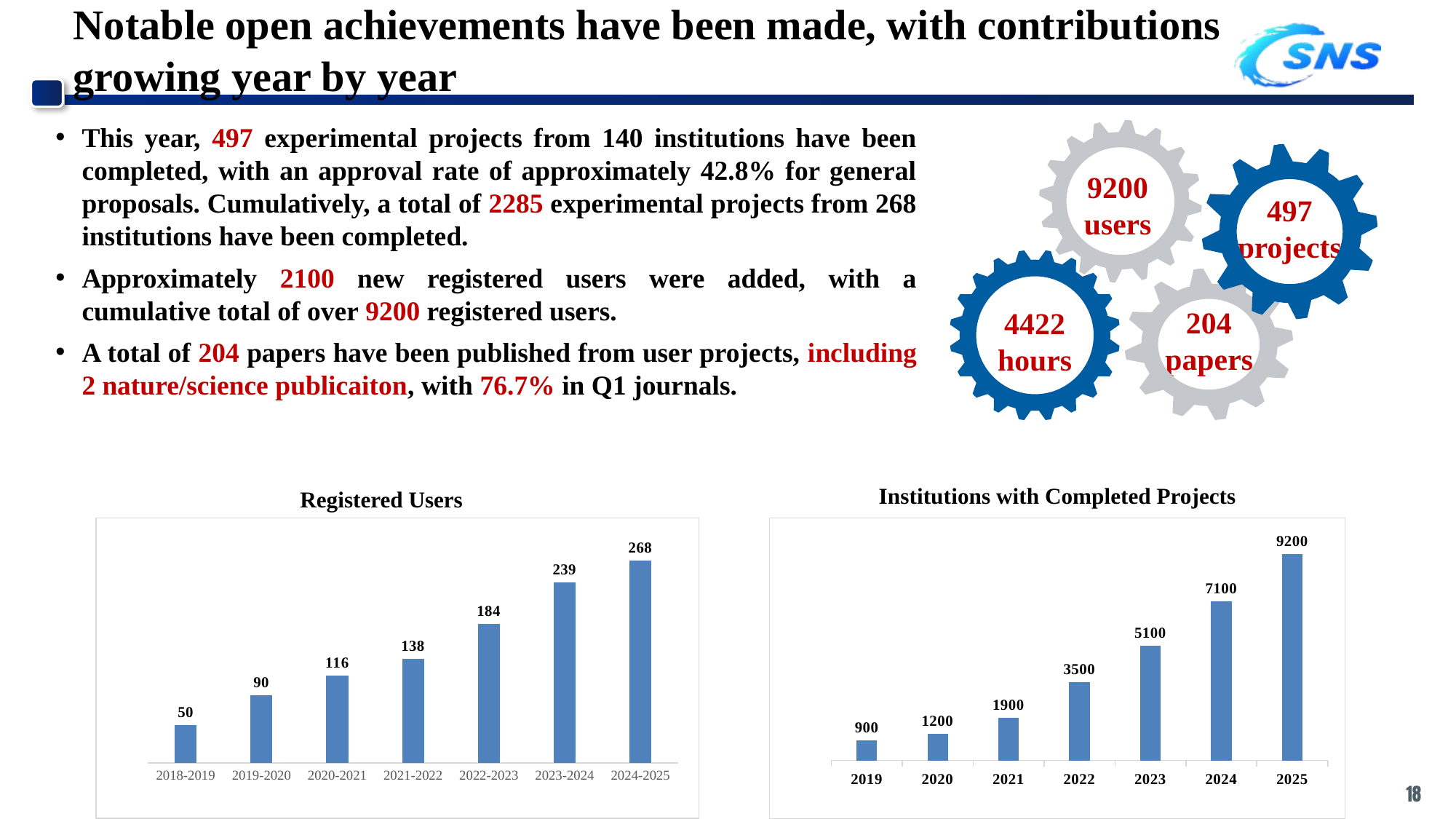

Notable open achievements have been made, with contributions growing year by year
This year, 497 experimental projects from 140 institutions have been completed, with an approval rate of approximately 42.8% for general proposals. Cumulatively, a total of 2285 experimental projects from 268 institutions have been completed.
Approximately 2100 new registered users were added, with a cumulative total of over 9200 registered users.
A total of 204 papers have been published from user projects, including 2 nature/science publicaiton, with 76.7% in Q1 journals.

9200 users
497 projects

204 papers
4422 hours
Institutions with Completed Projects
Registered Users

### Chart

| Category | 累计单位数 |
|---|---|
| 2018-2019 | 50.0 |
| 2019-2020 | 90.0 |
| 2020-2021 | 116.0 |
| 2021-2022 | 138.0 |
| 2022-2023 | 184.0 |
| 2023-2024 | 239.0 |
| 2024-2025 | 268.0 |

### Chart

| Category | 用户系统注册人数 |
|---|---|
| 2019 | 900.0 |
| 2020 | 1200.0 |
| 2021 | 1900.0 |
| 2022 | 3500.0 |
| 2023 | 5100.0 |
| 2024 | 7100.0 |
| 2025 | 9200.0 |
18